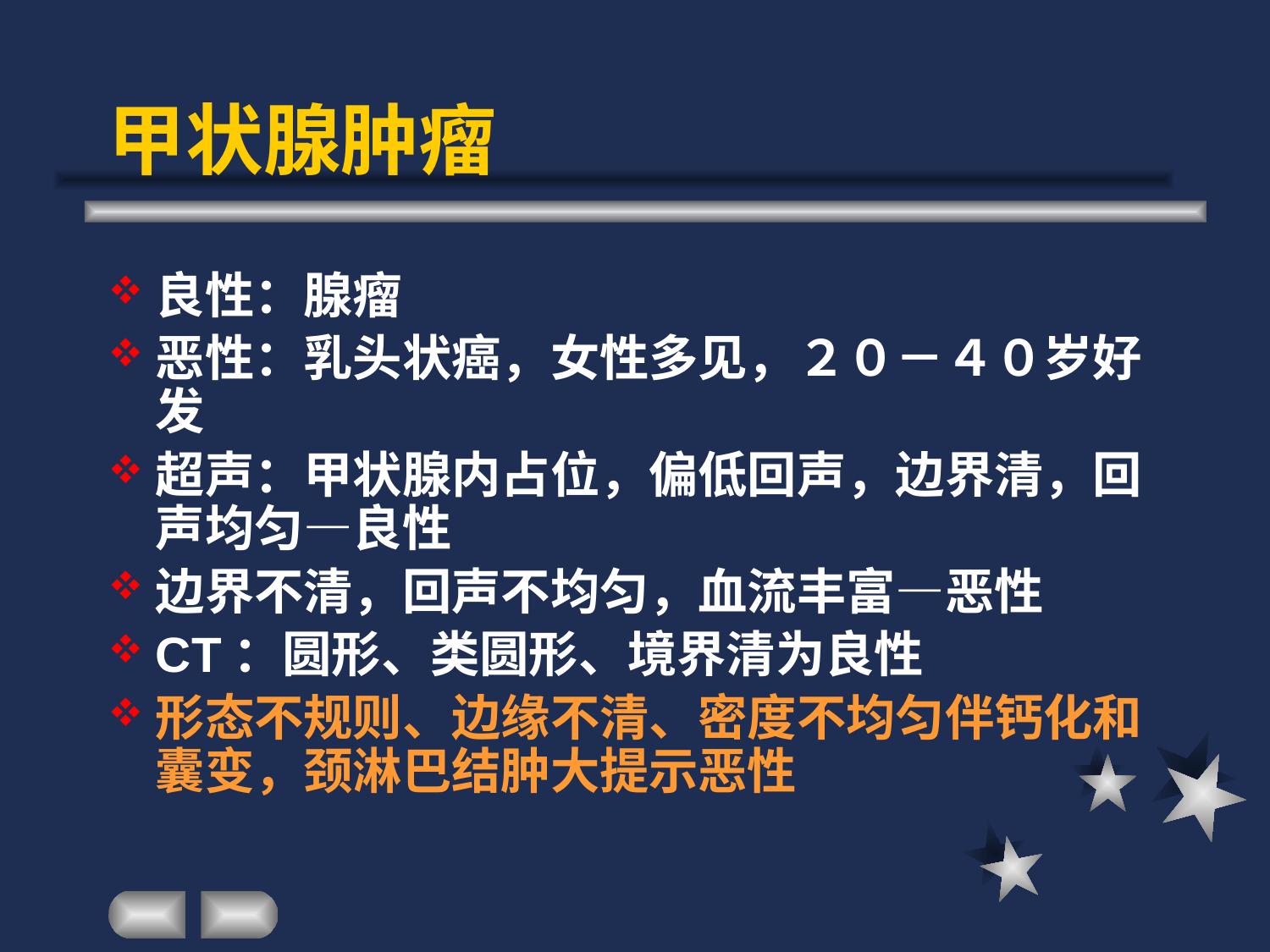

# 甲状腺肿瘤
良性：腺瘤
恶性：乳头状癌，女性多见，２０－４０岁好发
超声：甲状腺内占位，偏低回声，边界清，回声均匀—良性
边界不清，回声不均匀，血流丰富—恶性
CT：圆形、类圆形、境界清为良性
形态不规则、边缘不清、密度不均匀伴钙化和囊变，颈淋巴结肿大提示恶性